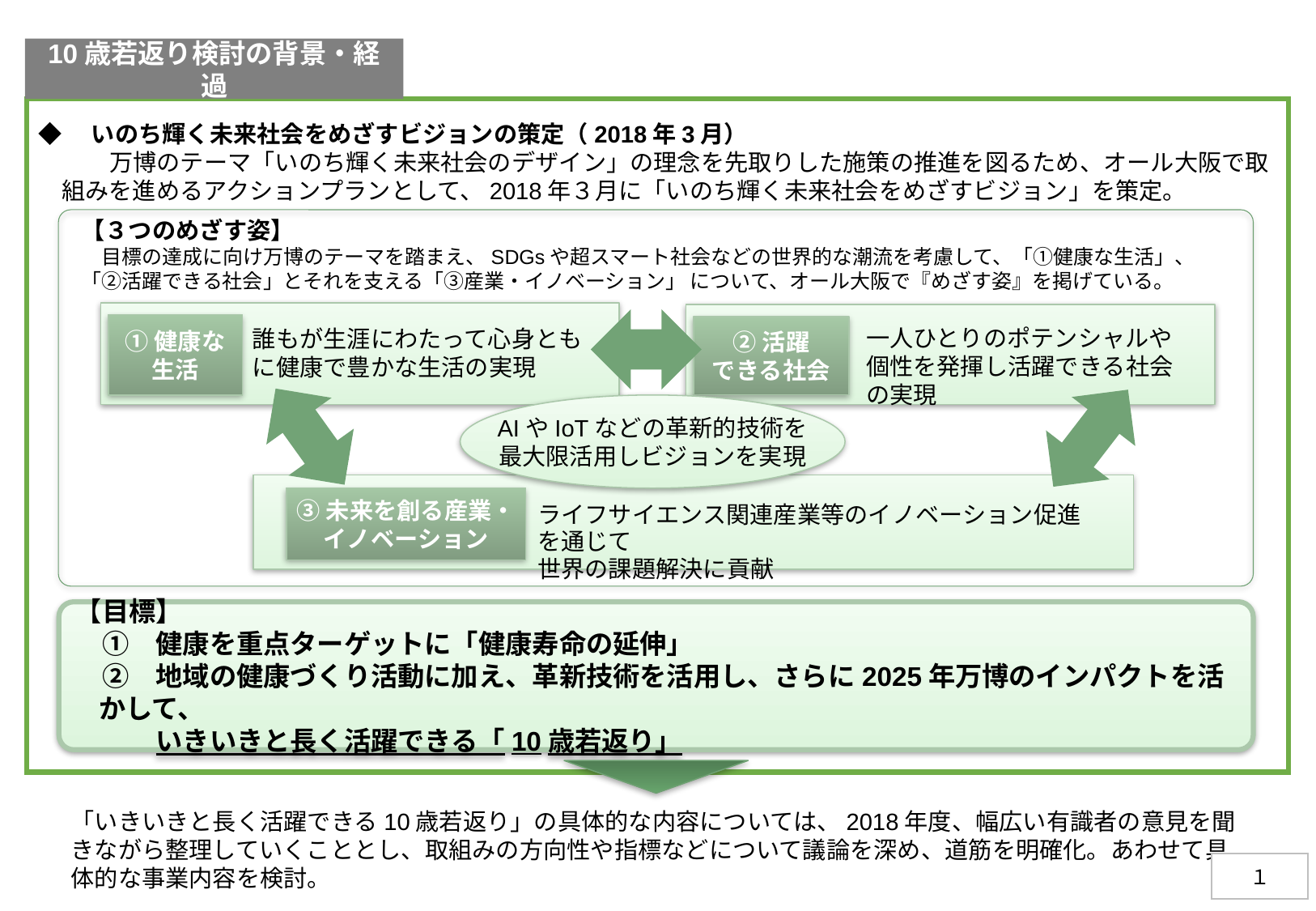

10歳若返り検討の背景・経過
◆　いのち輝く未来社会をめざすビジョンの策定（2018年3月）
　　　万博のテーマ「いのち輝く未来社会のデザイン」の理念を先取りした施策の推進を図るため、オール大阪で取組みを進めるアクションプランとして、2018年３月に「いのち輝く未来社会をめざすビジョン」を策定。

【３つのめざす姿】
　目標の達成に向け万博のテーマを踏まえ、SDGsや超スマート社会などの世界的な潮流を考慮して、「①健康な生活」、「②活躍できる社会」とそれを支える「③産業・イノベーション」 について、オール大阪で『めざす姿』を掲げている。

①健康な生活
②活躍
できる社会
一人ひとりのポテンシャルや個性を発揮し活躍できる社会の実現
誰もが生涯にわたって心身ともに健康で豊かな生活の実現
AIやIoTなどの革新的技術を
最大限活用しビジョンを実現

③未来を創る産業・
イノベーション
ライフサイエンス関連産業等のイノベーション促進を通じて
世界の課題解決に貢献
【目標】
　①　健康を重点ターゲットに「健康寿命の延伸」
　②　地域の健康づくり活動に加え、革新技術を活用し、さらに2025年万博のインパクトを活かして、
　　　いきいきと長く活躍できる「10歳若返り」

「いきいきと長く活躍できる10歳若返り」の具体的な内容については、2018年度、幅広い有識者の意見を聞きながら整理していくこととし、取組みの方向性や指標などについて議論を深め、道筋を明確化。あわせて具体的な事業内容を検討。
１